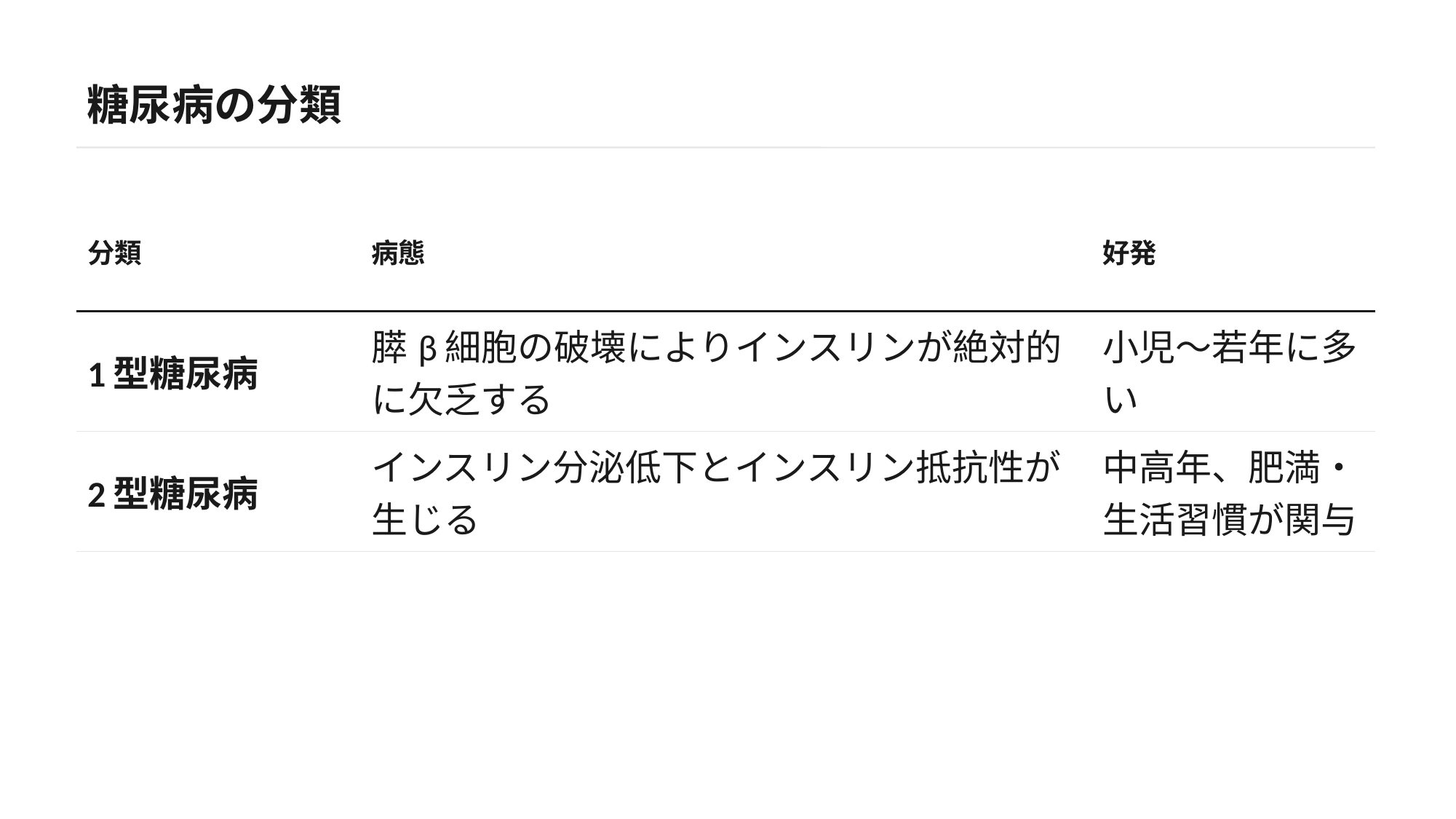

糖尿病の分類

| 分類 | 病態 | 好発 |
| --- | --- | --- |
| 1型糖尿病 | 膵β細胞の破壊によりインスリンが絶対的に欠乏する | 小児〜若年に多い |
| 2型糖尿病 | インスリン分泌低下とインスリン抵抗性が生じる | 中高年、肥満・生活習慣が関与 |